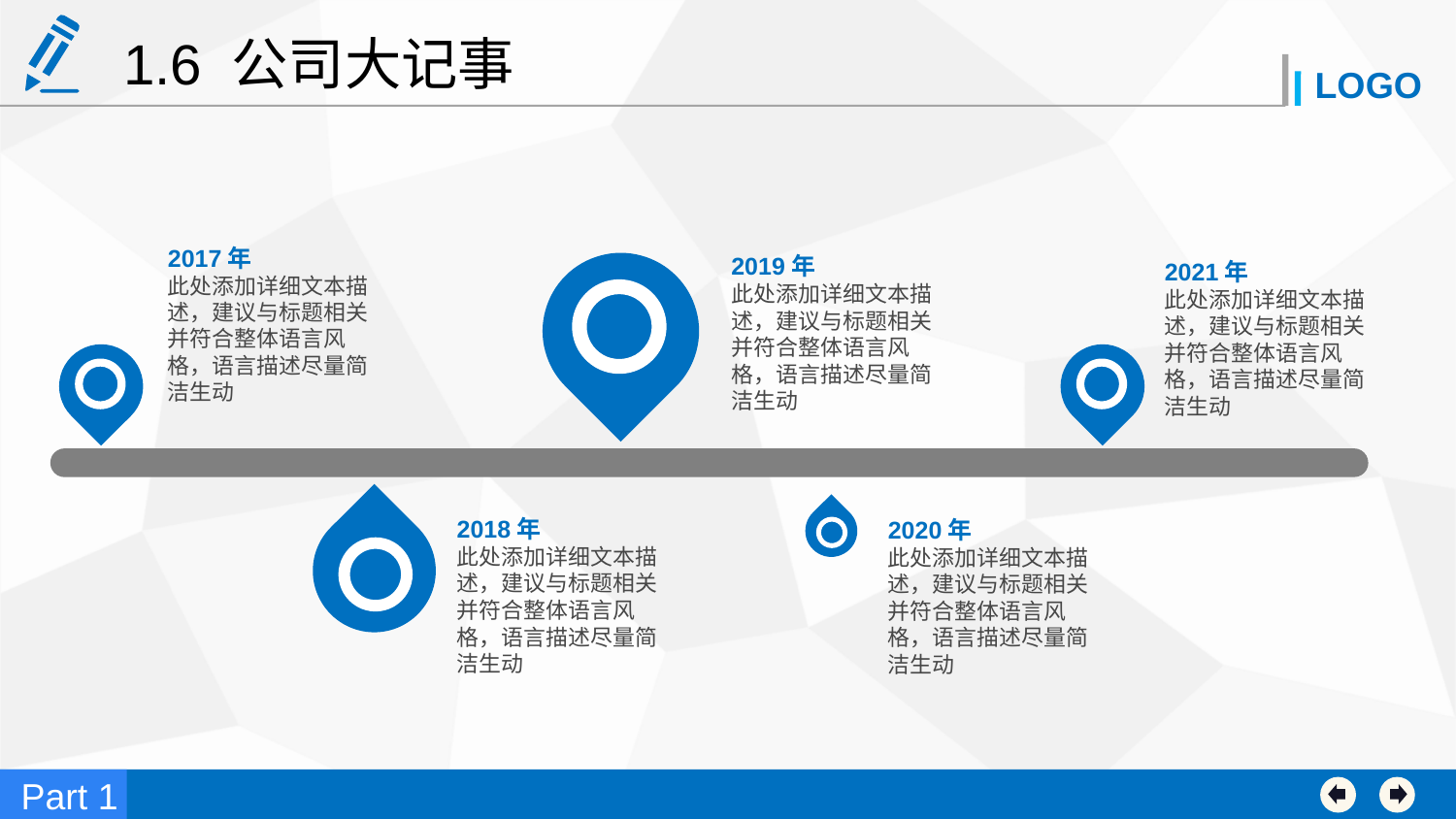

1.6 公司大记事
2017年
此处添加详细文本描述，建议与标题相关并符合整体语言风格，语言描述尽量简洁生动
2019年
此处添加详细文本描述，建议与标题相关并符合整体语言风格，语言描述尽量简洁生动
2021年
此处添加详细文本描述，建议与标题相关并符合整体语言风格，语言描述尽量简洁生动

2018年
此处添加详细文本描述，建议与标题相关并符合整体语言风格，语言描述尽量简洁生动
2020年
此处添加详细文本描述，建议与标题相关并符合整体语言风格，语言描述尽量简洁生动

Part 1